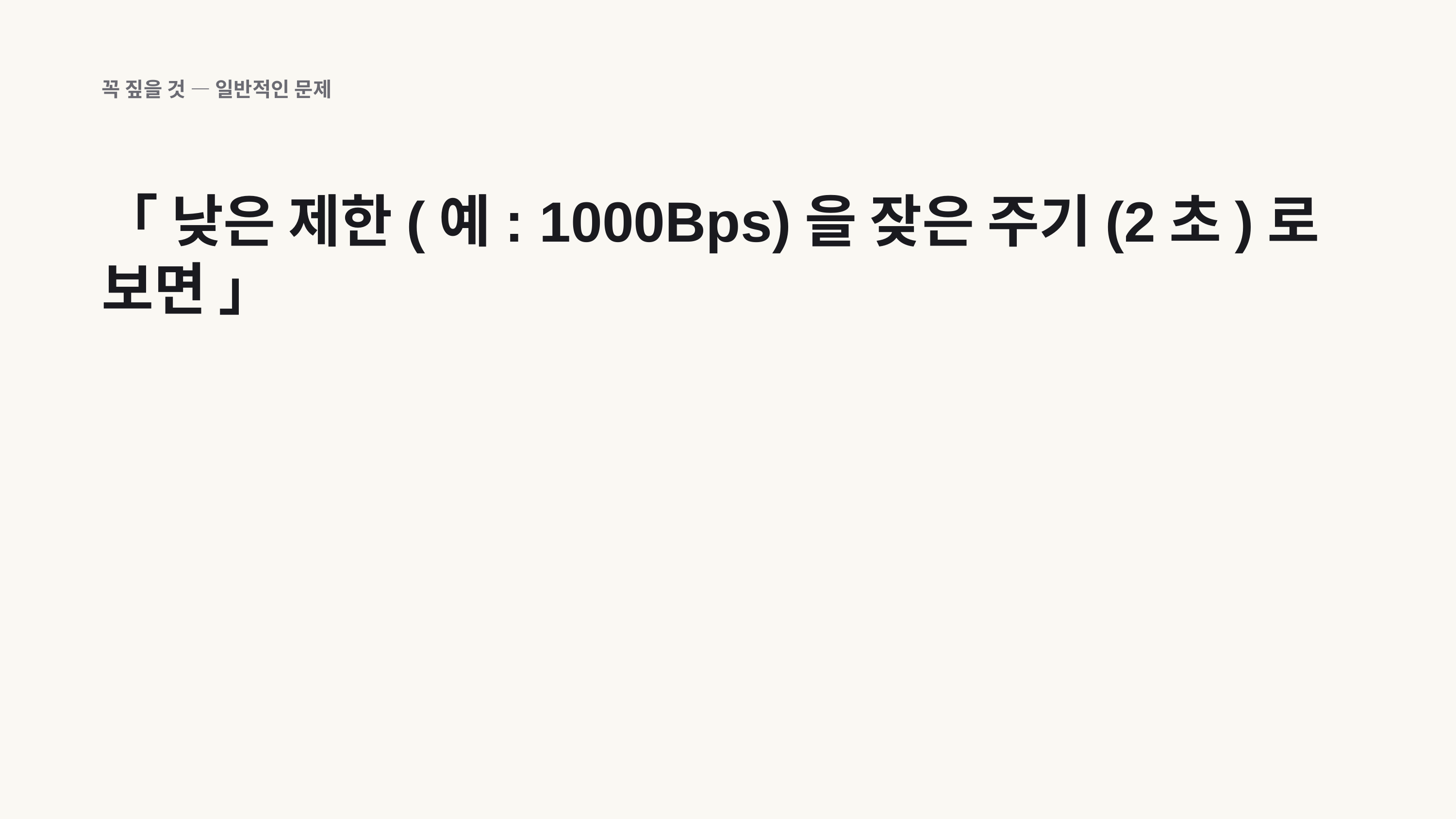

꼭 짚을 것 — 일반적인 문제
「 낮은 제한(예: 1000Bps)을 잦은 주기(2초)로 보면 」